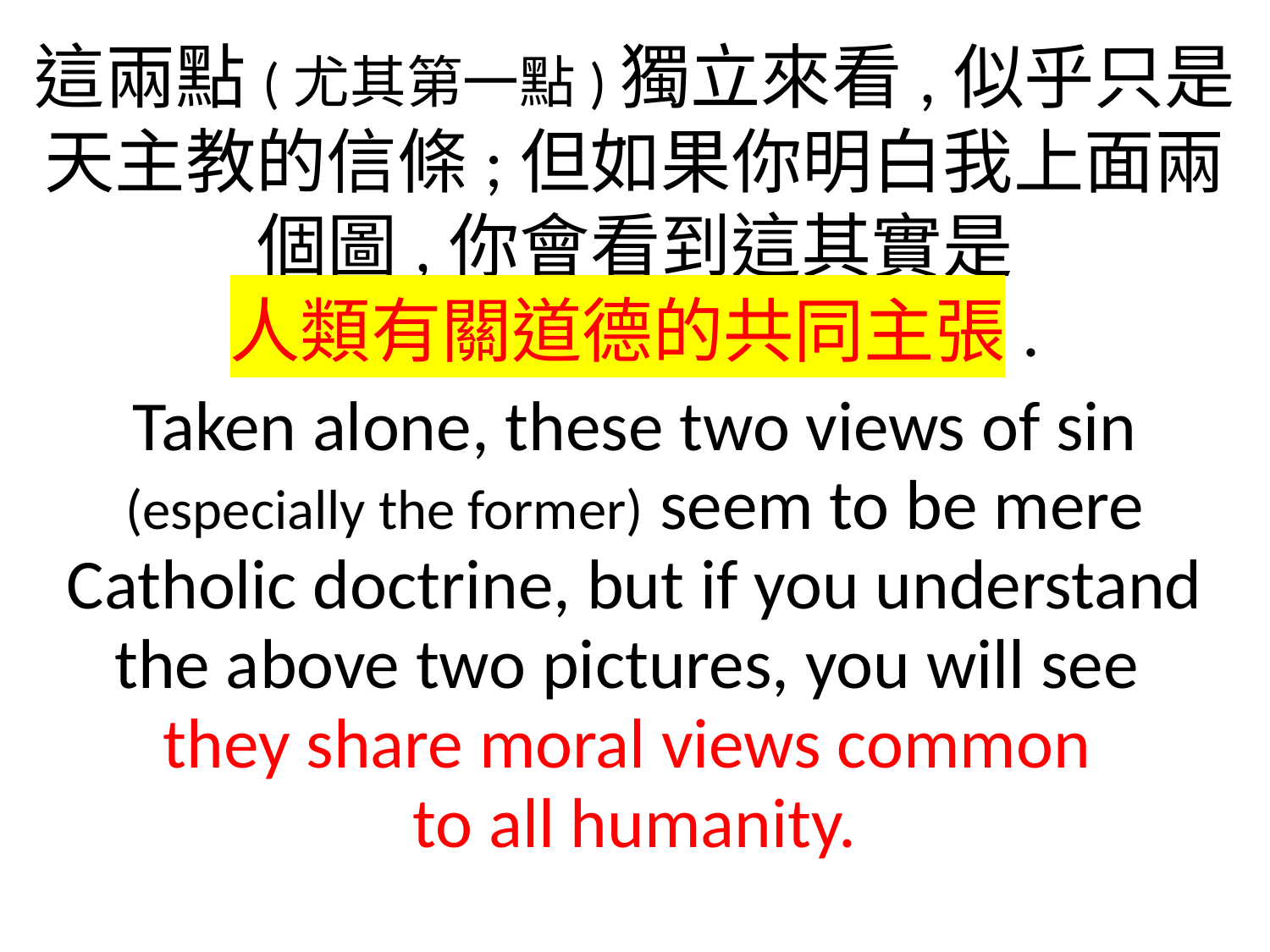

這兩點(尤其第一點)獨立來看,似乎只是天主教的信條;但如果你明白我上面兩個圖,你會看到這其實是
人類有關道德的共同主張.
Taken alone, these two views of sin (especially the former) seem to be mere Catholic doctrine, but if you understand the above two pictures, you will see
they share moral views common
to all humanity.